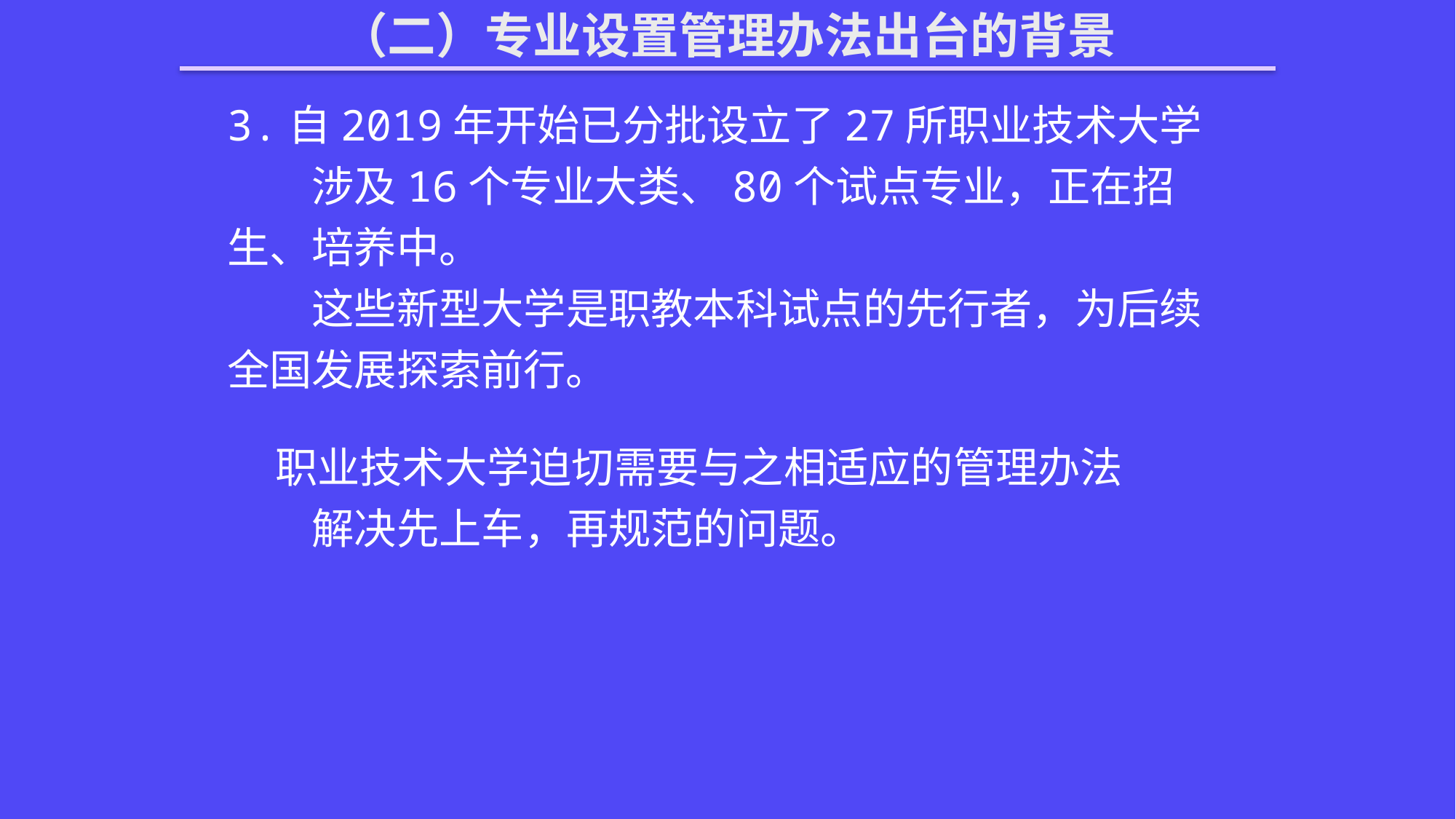

（二）专业设置管理办法出台的背景
3.自2019年开始已分批设立了27所职业技术大学
涉及16个专业大类、80个试点专业，正在招生、培养中。
这些新型大学是职教本科试点的先行者，为后续全国发展探索前行。
    职业技术大学迫切需要与之相适应的管理办法
解决先上车，再规范的问题。
46